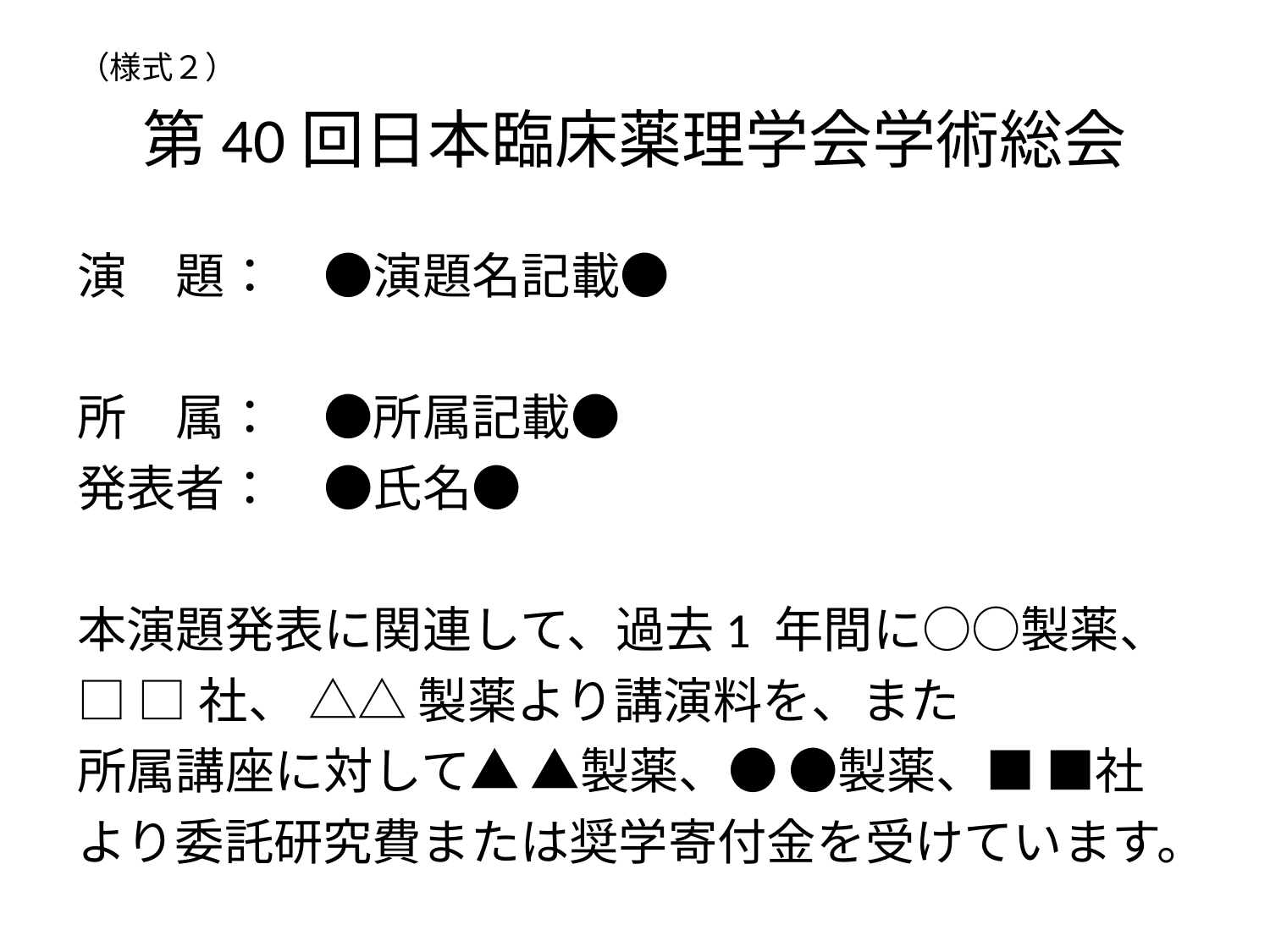

（様式２）
# 第40回日本臨床薬理学会学術総会
演　題：　●演題名記載●

所　属：　●所属記載●
発表者：　●氏名●

本演題発表に関連して、過去1 年間に○○製薬、
□ □社、 △△ 製薬より講演料を、また
所属講座に対して▲ ▲製薬、● ●製薬、■ ■社
より委託研究費または奨学寄付金を受けています。